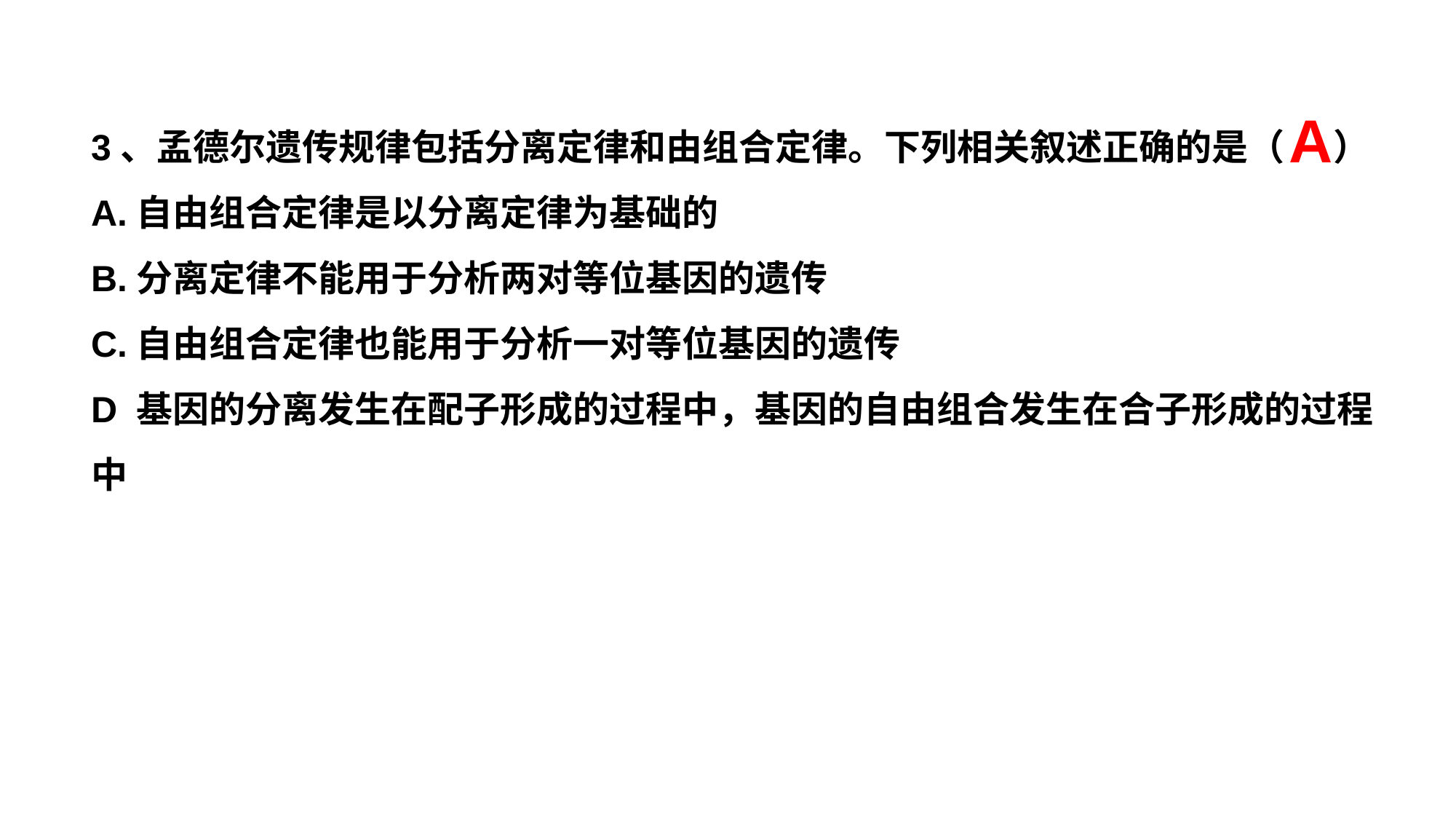

3、孟德尔遗传规律包括分离定律和由组合定律。下列相关叙述正确的是（      ）
A.自由组合定律是以分离定律为基础的
B.分离定律不能用于分析两对等位基因的遗传
C.自由组合定律也能用于分析一对等位基因的遗传
D 基因的分离发生在配子形成的过程中，基因的自由组合发生在合子形成的过程中
A